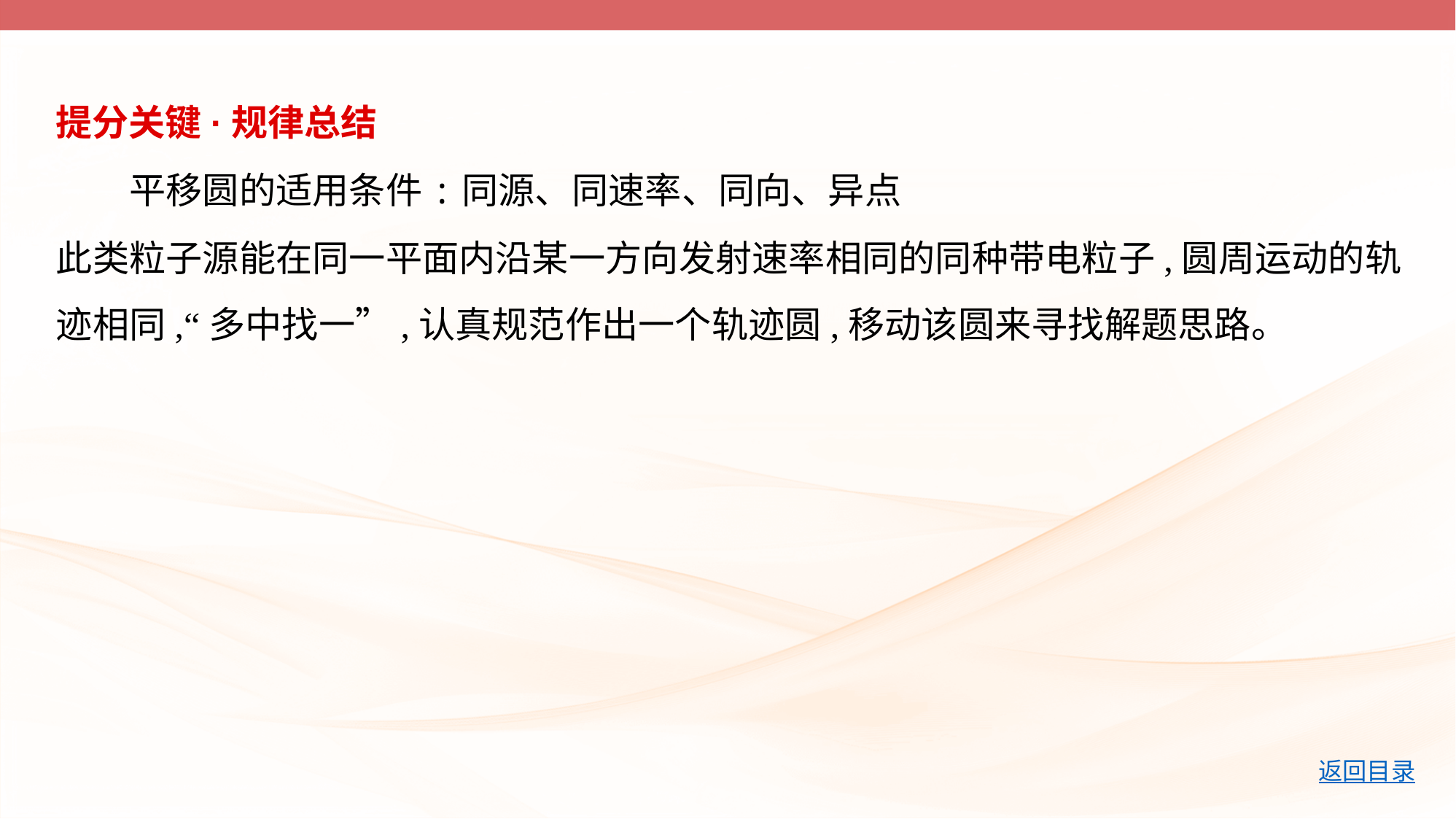

提分关键·规律总结
　　平移圆的适用条件:同源、同速率、同向、异点
此类粒子源能在同一平面内沿某一方向发射速率相同的同种带电粒子,圆周运动的轨
迹相同,“多中找一”,认真规范作出一个轨迹圆,移动该圆来寻找解题思路。